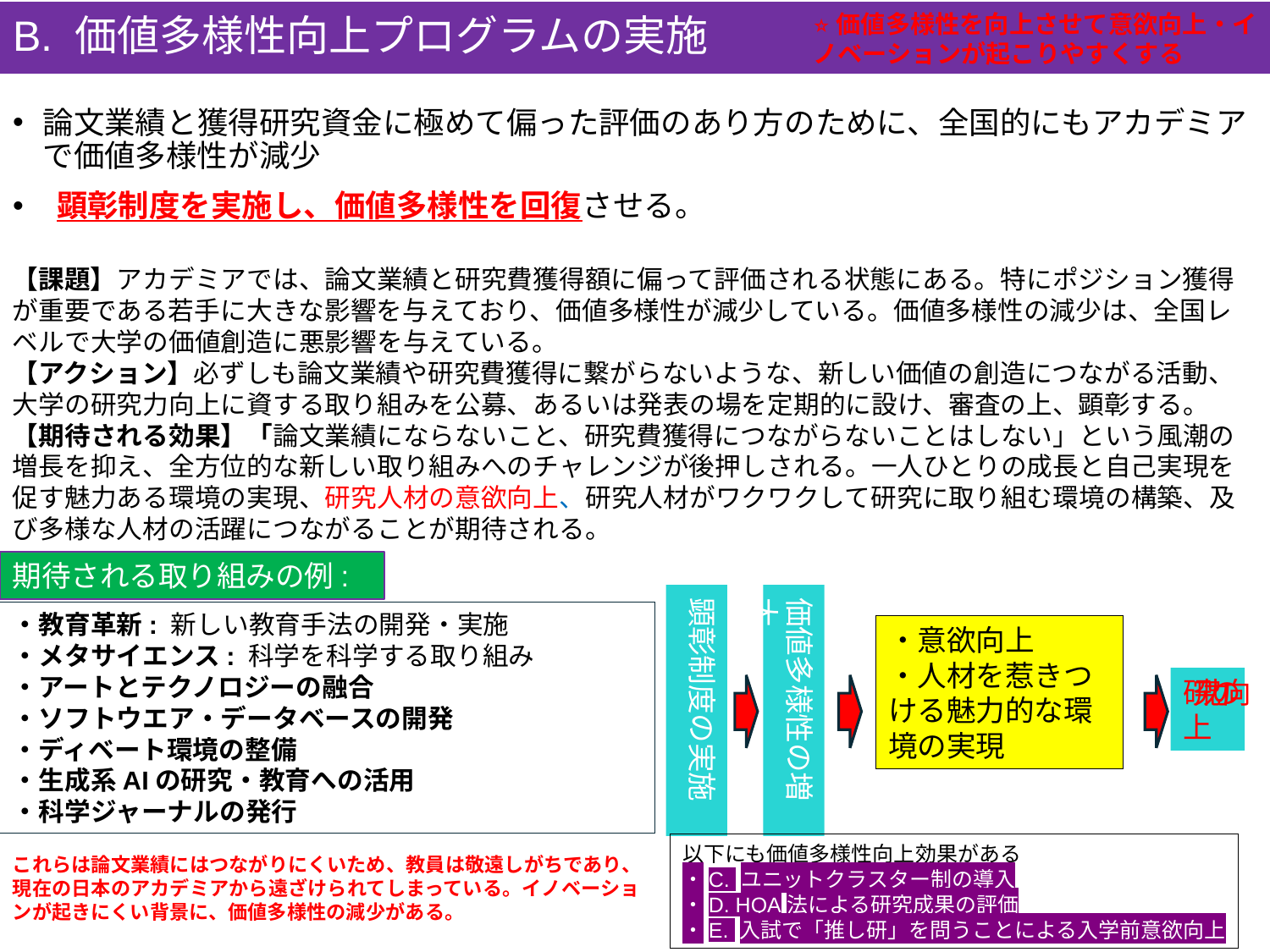

# B. 価値多様性向上プログラムの実施
⭐️価値多様性を向上させて意欲向上・イノベーションが起こりやすくする
論文業績と獲得研究資金に極めて偏った評価のあり方のために、全国的にもアカデミアで価値多様性が減少
 顕彰制度を実施し、価値多様性を回復させる。
【課題】アカデミアでは、論文業績と研究費獲得額に偏って評価される状態にある。特にポジション獲得が重要である若手に大きな影響を与えており、価値多様性が減少している。価値多様性の減少は、全国レベルで大学の価値創造に悪影響を与えている。
【アクション】必ずしも論文業績や研究費獲得に繋がらないような、新しい価値の創造につながる活動、大学の研究力向上に資する取り組みを公募、あるいは発表の場を定期的に設け、審査の上、顕彰する。
【期待される効果】「論文業績にならないこと、研究費獲得につながらないことはしない」という風潮の増長を抑え、全方位的な新しい取り組みへのチャレンジが後押しされる。一人ひとりの成長と自己実現を促す魅力ある環境の実現、研究人材の意欲向上、研究人材がワクワクして研究に取り組む環境の構築、及び多様な人材の活躍につながることが期待される。
期待される取り組みの例:
顕彰制度の実施
価値多様性の増大
研究力の向上
・教育革新: 新しい教育手法の開発・実施
・メタサイエンス: 科学を科学する取り組み
・アートとテクノロジーの融合
・ソフトウエア・データベースの開発
・ディベート環境の整備
・生成系AIの研究・教育への活用
・科学ジャーナルの発行
・意欲向上
・人材を惹きつける魅力的な環境の実現

以下にも価値多様性向上効果がある
・C. ユニットクラスター制の導入
・D. HQA法による研究成果の評価
・E. 入試で「推し研」を問うことによる入学前意欲向上
これらは論文業績にはつながりにくいため、教員は敬遠しがちであり、現在の日本のアカデミアから遠ざけられてしまっている。イノベーションが起きにくい背景に、価値多様性の減少がある。